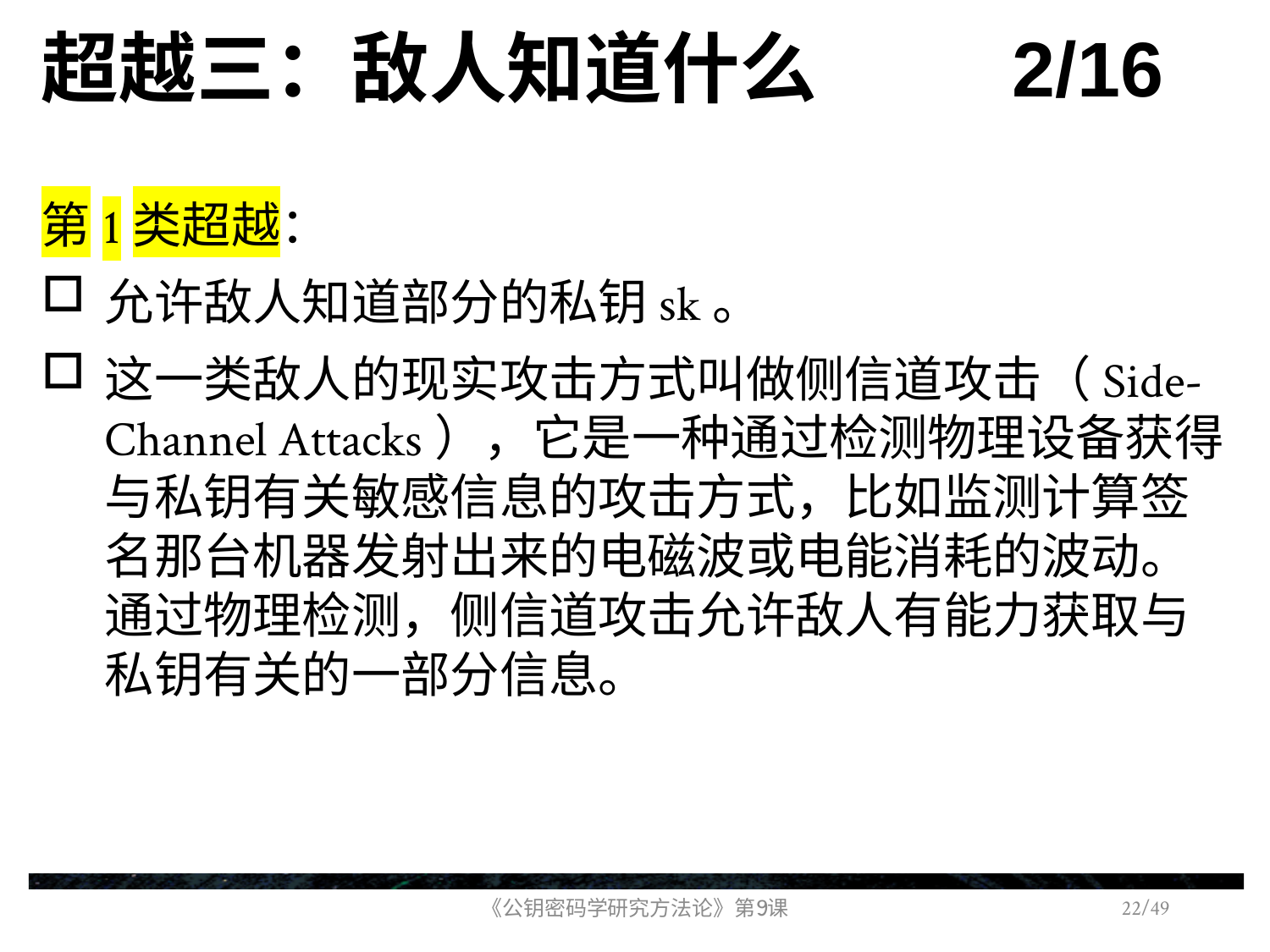

# 超越三：敌人知道什么          2/16
第1类超越：
允许敌人知道部分的私钥sk。
这一类敌人的现实攻击方式叫做侧信道攻击（Side-Channel Attacks），它是一种通过检测物理设备获得与私钥有关敏感信息的攻击方式，比如监测计算签名那台机器发射出来的电磁波或电能消耗的波动。通过物理检测，侧信道攻击允许敌人有能力获取与私钥有关的一部分信息。
《公钥密码学研究方法论》第9课
22/49